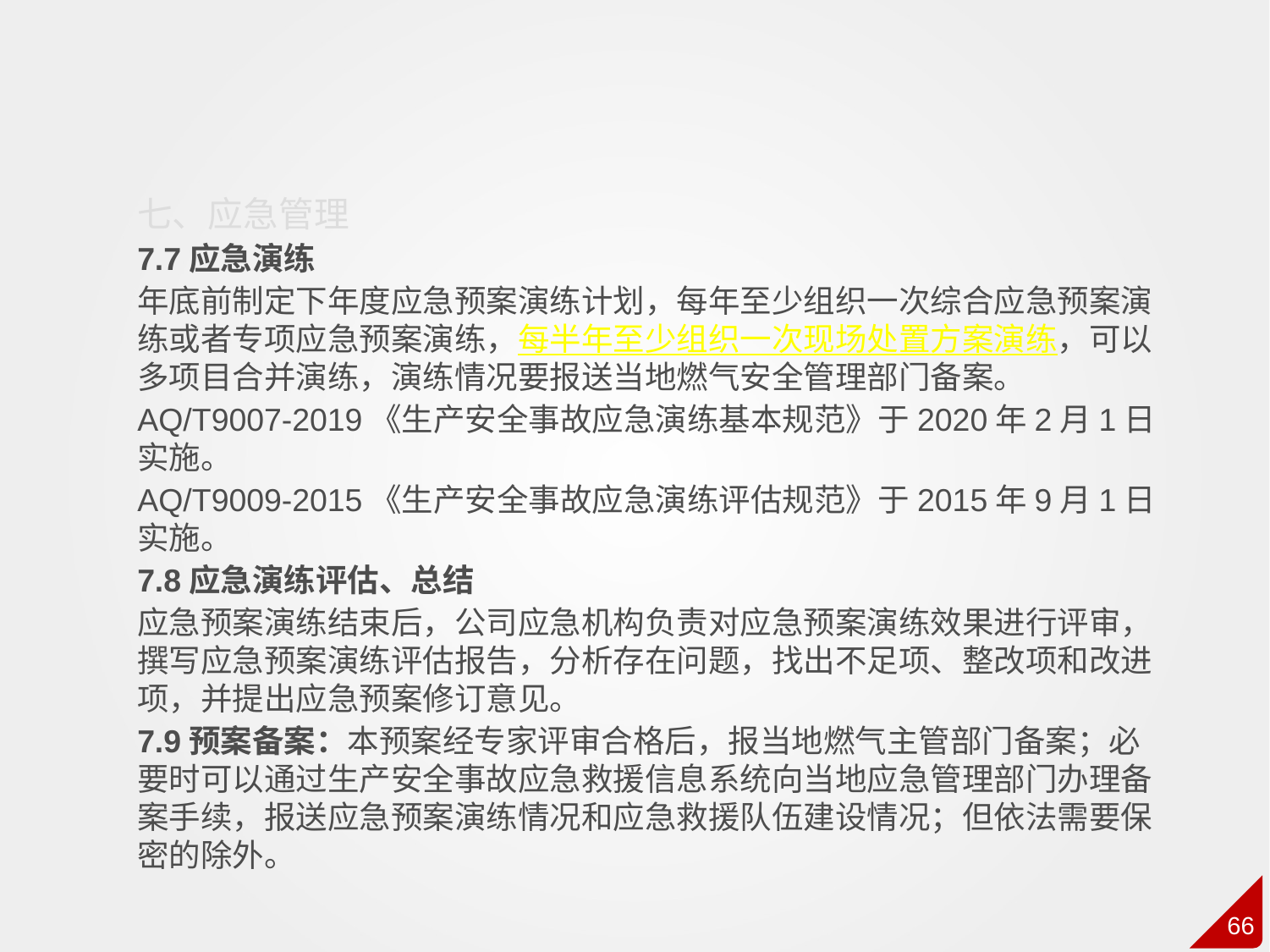

七、应急管理
7.7应急演练
年底前制定下年度应急预案演练计划，每年至少组织一次综合应急预案演练或者专项应急预案演练，每半年至少组织一次现场处置方案演练，可以多项目合并演练，演练情况要报送当地燃气安全管理部门备案。
AQ/T9007-2019《生产安全事故应急演练基本规范》于2020年2月1日实施。
AQ/T9009-2015《生产安全事故应急演练评估规范》于2015年9月1日实施。
7.8应急演练评估、总结
应急预案演练结束后，公司应急机构负责对应急预案演练效果进行评审，撰写应急预案演练评估报告，分析存在问题，找出不足项、整改项和改进项，并提出应急预案修订意见。
7.9预案备案：本预案经专家评审合格后，报当地燃气主管部门备案；必要时可以通过生产安全事故应急救援信息系统向当地应急管理部门办理备案手续，报送应急预案演练情况和应急救援队伍建设情况；但依法需要保密的除外。